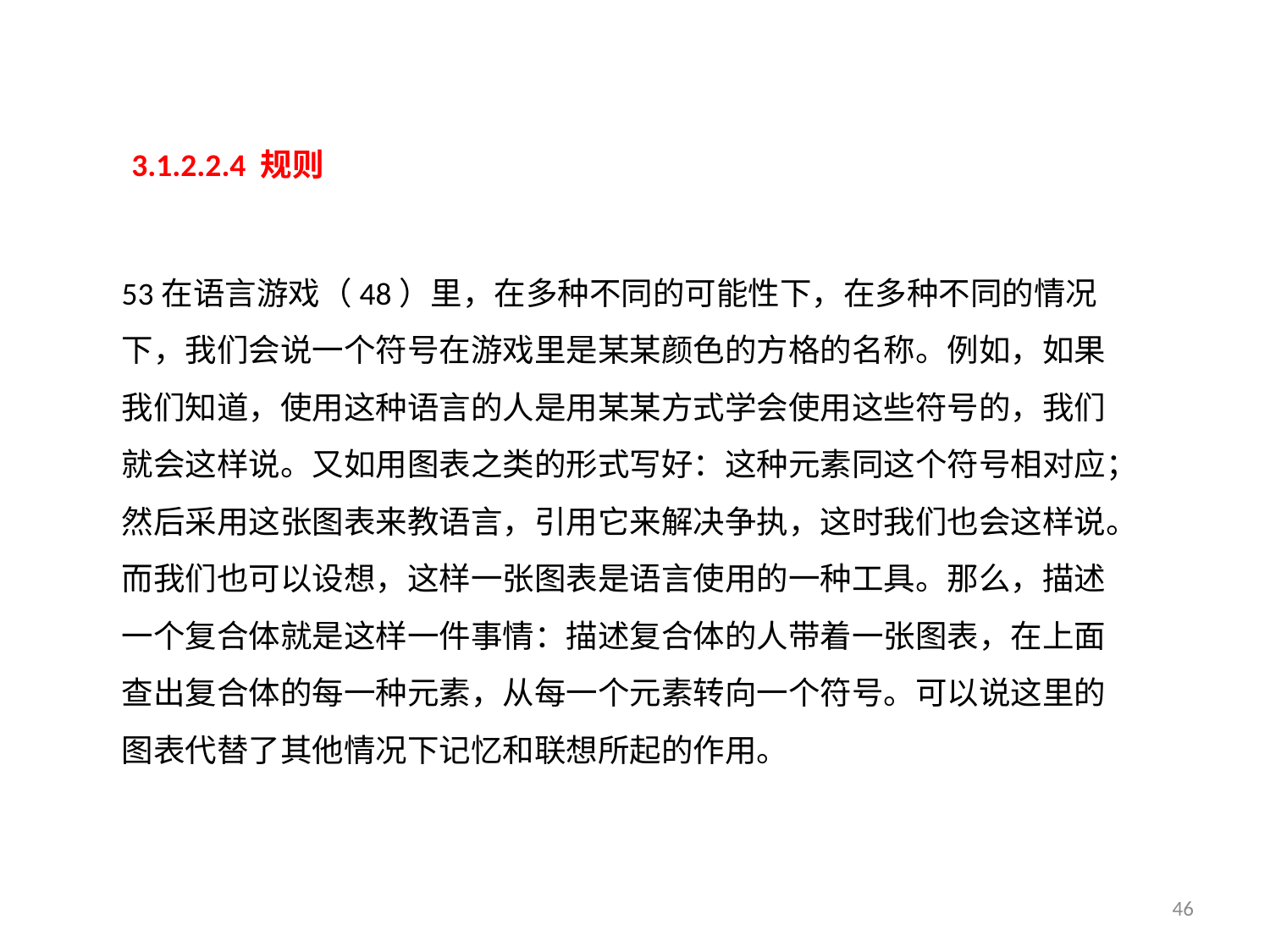

3.1.2.2.4 规则
53在语言游戏（48）里，在多种不同的可能性下，在多种不同的情况下，我们会说一个符号在游戏里是某某颜色的方格的名称。例如，如果我们知道，使用这种语言的人是用某某方式学会使用这些符号的，我们就会这样说。又如用图表之类的形式写好：这种元素同这个符号相对应；然后采用这张图表来教语言，引用它来解决争执，这时我们也会这样说。
而我们也可以设想，这样一张图表是语言使用的一种工具。那么，描述一个复合体就是这样一件事情：描述复合体的人带着一张图表，在上面查出复合体的每一种元素，从每一个元素转向一个符号。可以说这里的图表代替了其他情况下记忆和联想所起的作用。
46